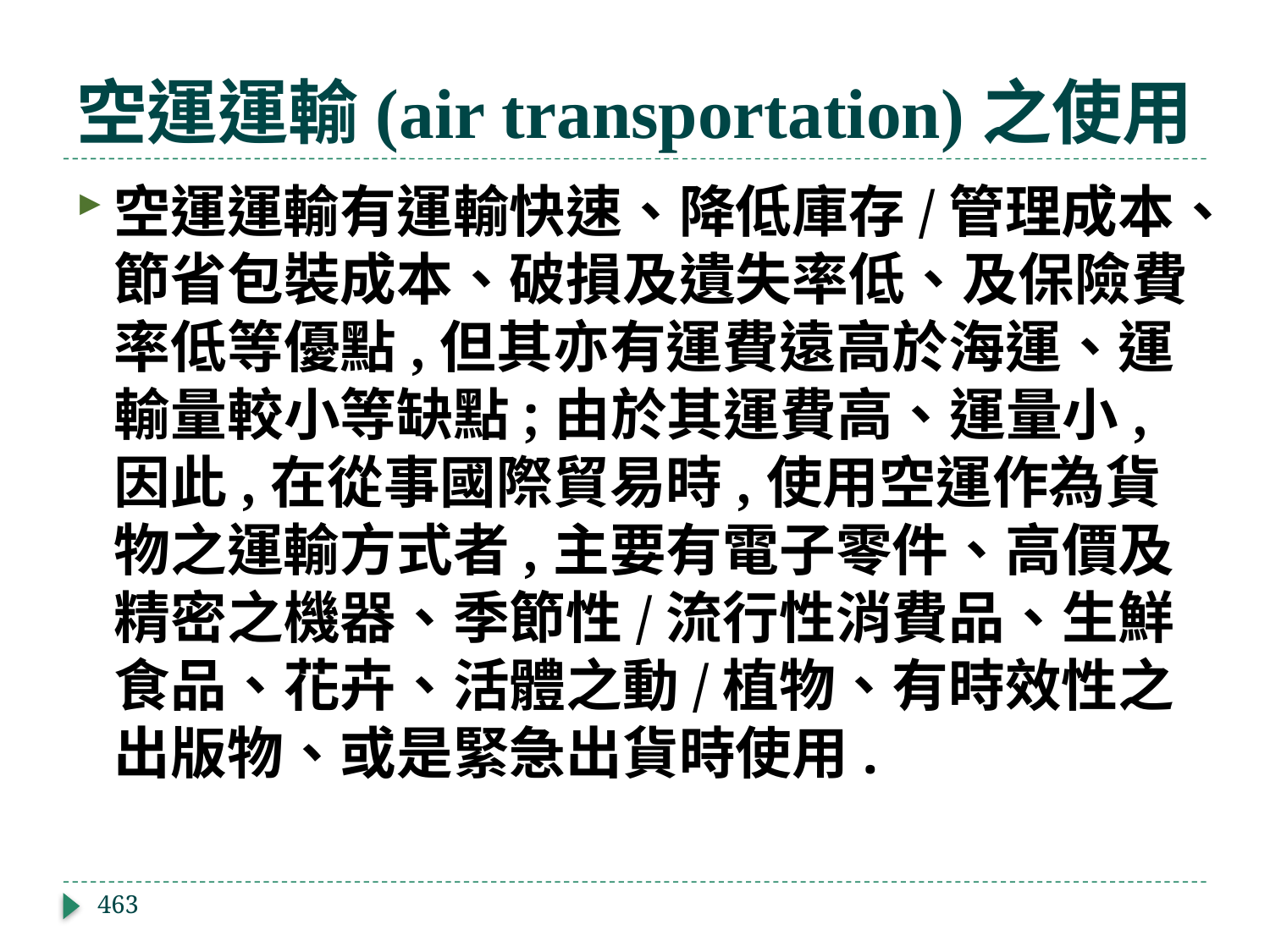

# 空運運輸(air transportation)之使用
空運運輸有運輸快速、降低庫存/管理成本、節省包裝成本、破損及遺失率低、及保險費率低等優點,但其亦有運費遠高於海運、運輸量較小等缺點;由於其運費高、運量小,因此,在從事國際貿易時,使用空運作為貨物之運輸方式者,主要有電子零件、高價及精密之機器、季節性/流行性消費品、生鮮食品、花卉、活體之動/植物、有時效性之出版物、或是緊急出貨時使用.
463